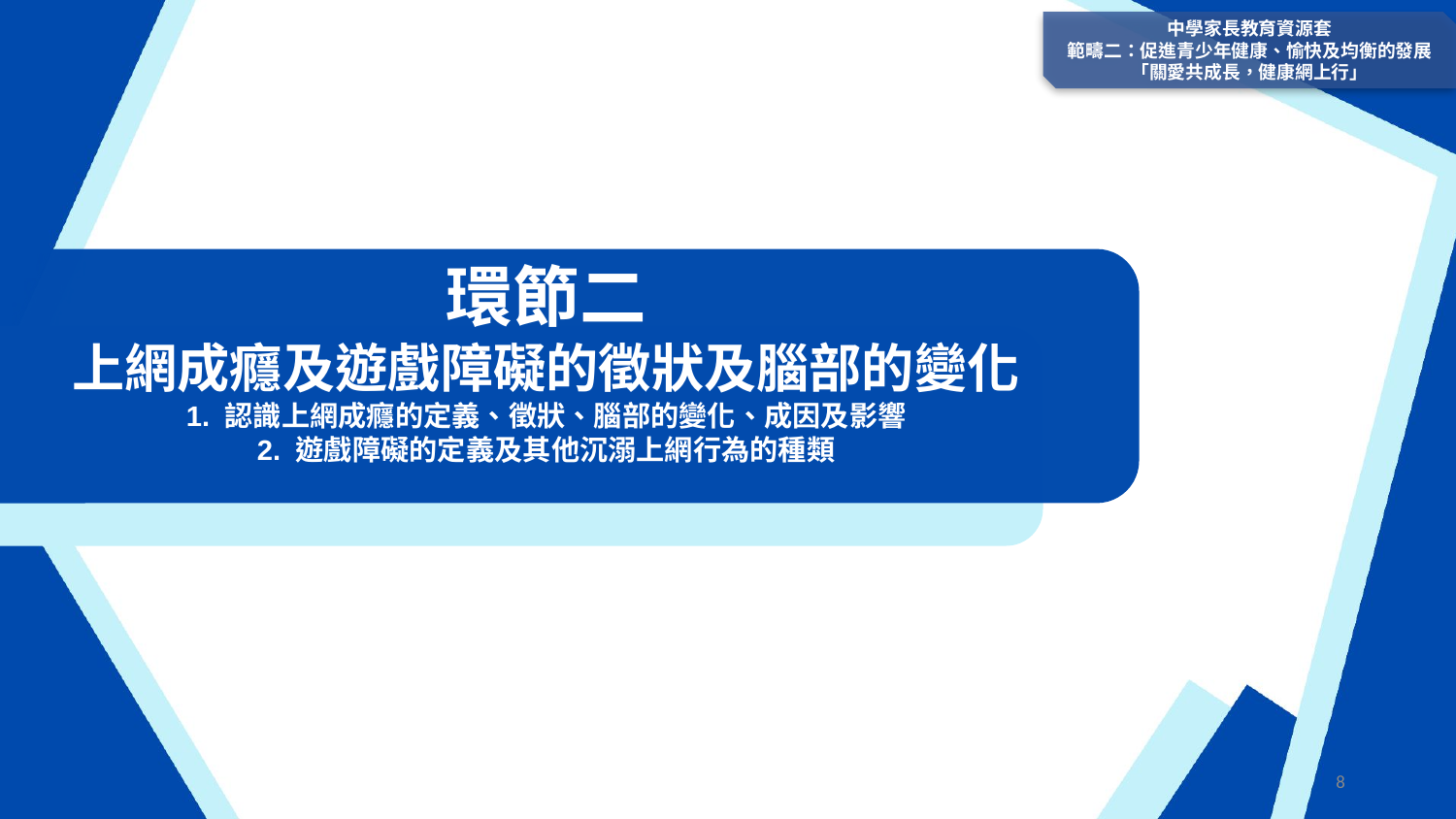

中學家長教育資源套
範疇二：促進青少年健康、愉快及均衡的發展
「關愛共成長，健康網上行」
環節二
上網成癮及遊戲障礙的徵狀及腦部的變化
1. 認識上網成癮的定義、徵狀、腦部的變化、成因及影響
2. 遊戲障礙的定義及其他沉溺上網行為的種類
8